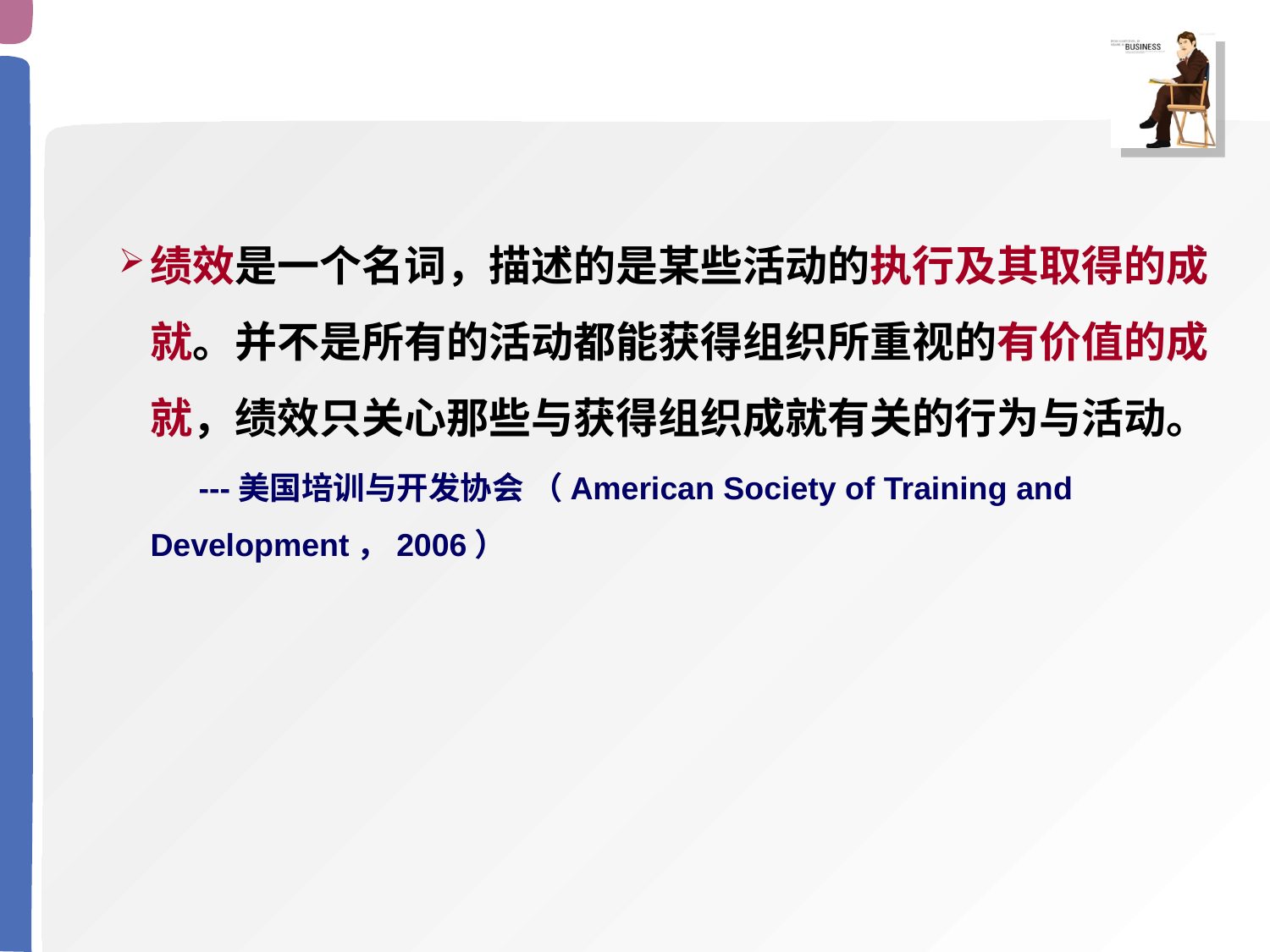

绩效是一个名词，描述的是某些活动的执行及其取得的成就。并不是所有的活动都能获得组织所重视的有价值的成就，绩效只关心那些与获得组织成就有关的行为与活动。
         ---美国培训与开发协会 （American Society of Training and Development，2006）